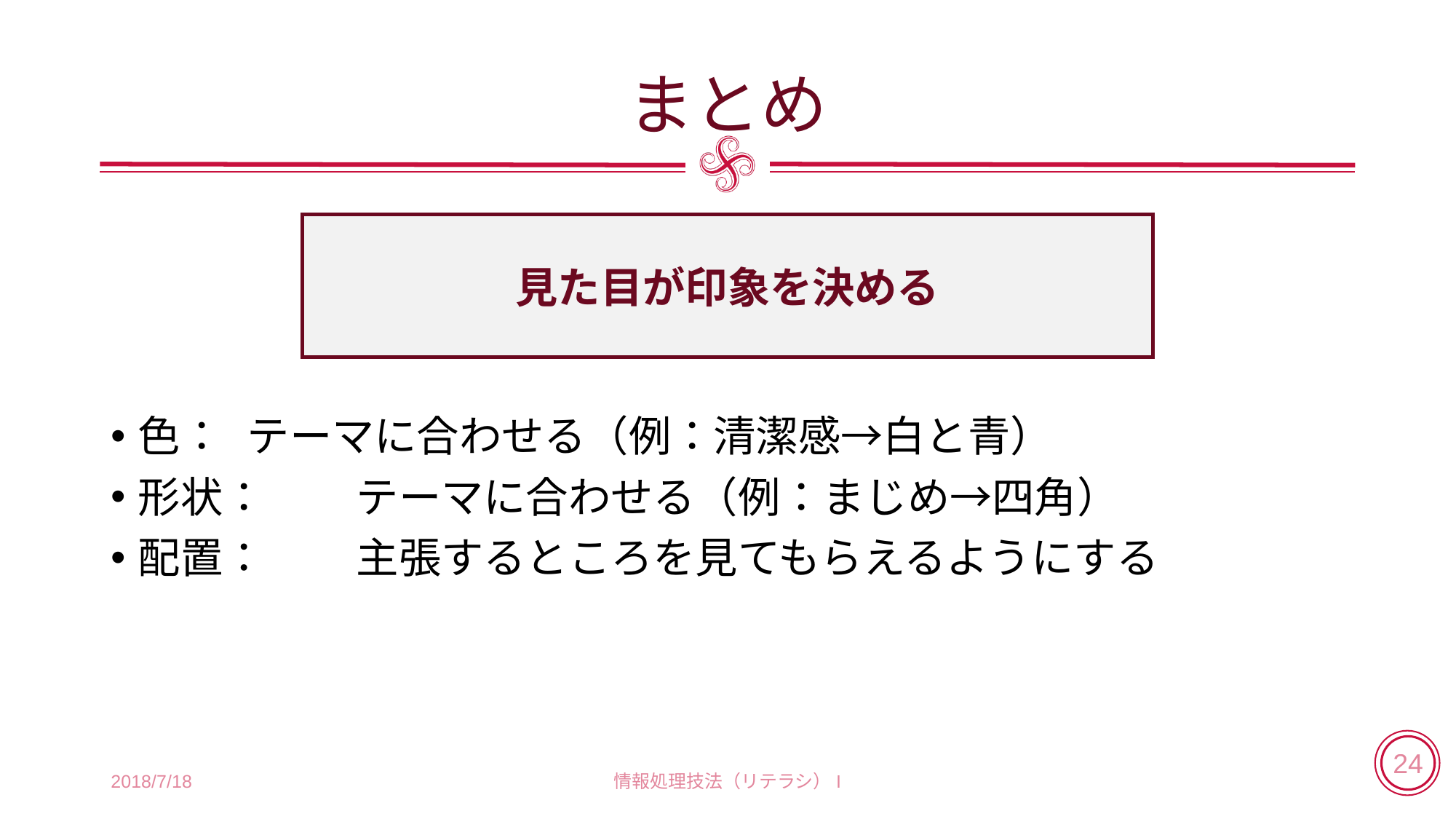

# まとめ
見た目が印象を決める
色：	テーマに合わせる（例：清潔感→白と青）
形状：	テーマに合わせる（例：まじめ→四角）
配置：	主張するところを見てもらえるようにする
2018/7/18
情報処理技法（リテラシ）I